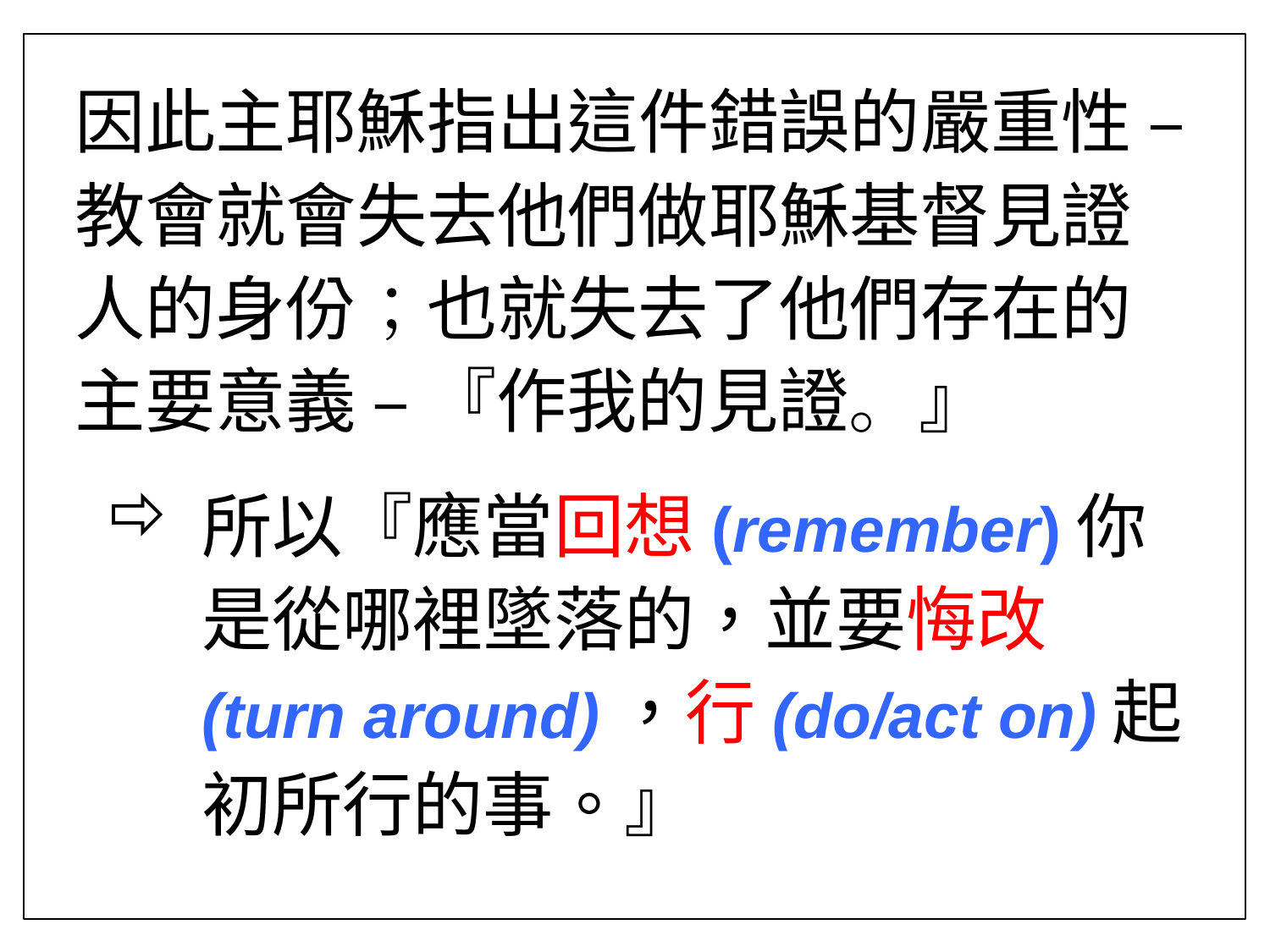

因此主耶穌指出這件錯誤的嚴重性 – 教會就會失去他們做耶穌基督見證人的身份；也就失去了他們存在的主要意義 – 『作我的見證。』
所以『應當回想(remember)你是從哪裡墜落的，並要悔改(turn around)，行(do/act on)起初所行的事。』